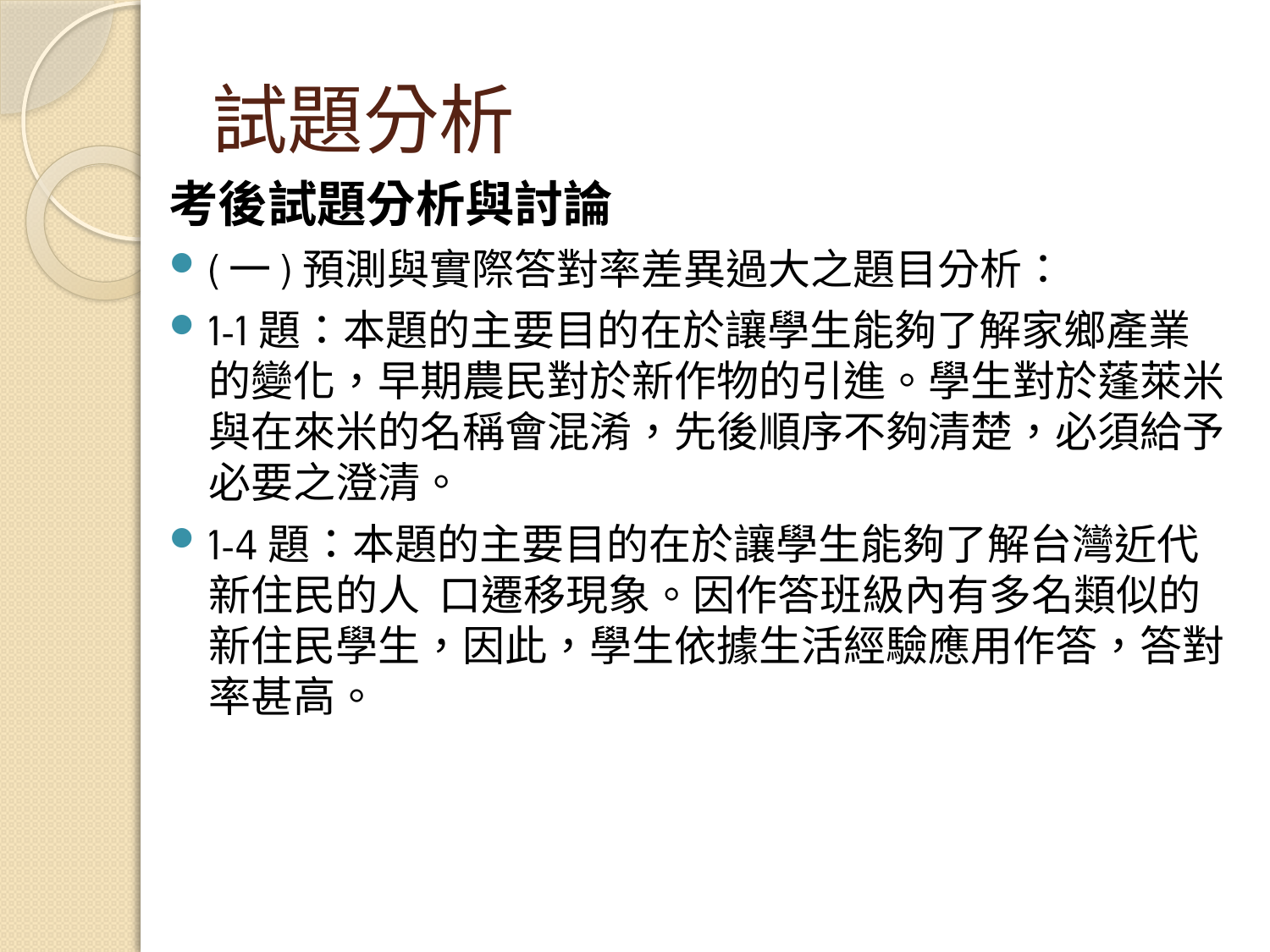

# 試題分析
考後試題分析與討論
(一)預測與實際答對率差異過大之題目分析：
1-1題：本題的主要目的在於讓學生能夠了解家鄉產業的變化，早期農民對於新作物的引進。學生對於蓬萊米與在來米的名稱會混淆，先後順序不夠清楚，必須給予必要之澄清。
1-4題：本題的主要目的在於讓學生能夠了解台灣近代新住民的人  口遷移現象。因作答班級內有多名類似的新住民學生，因此，學生依據生活經驗應用作答，答對率甚高。